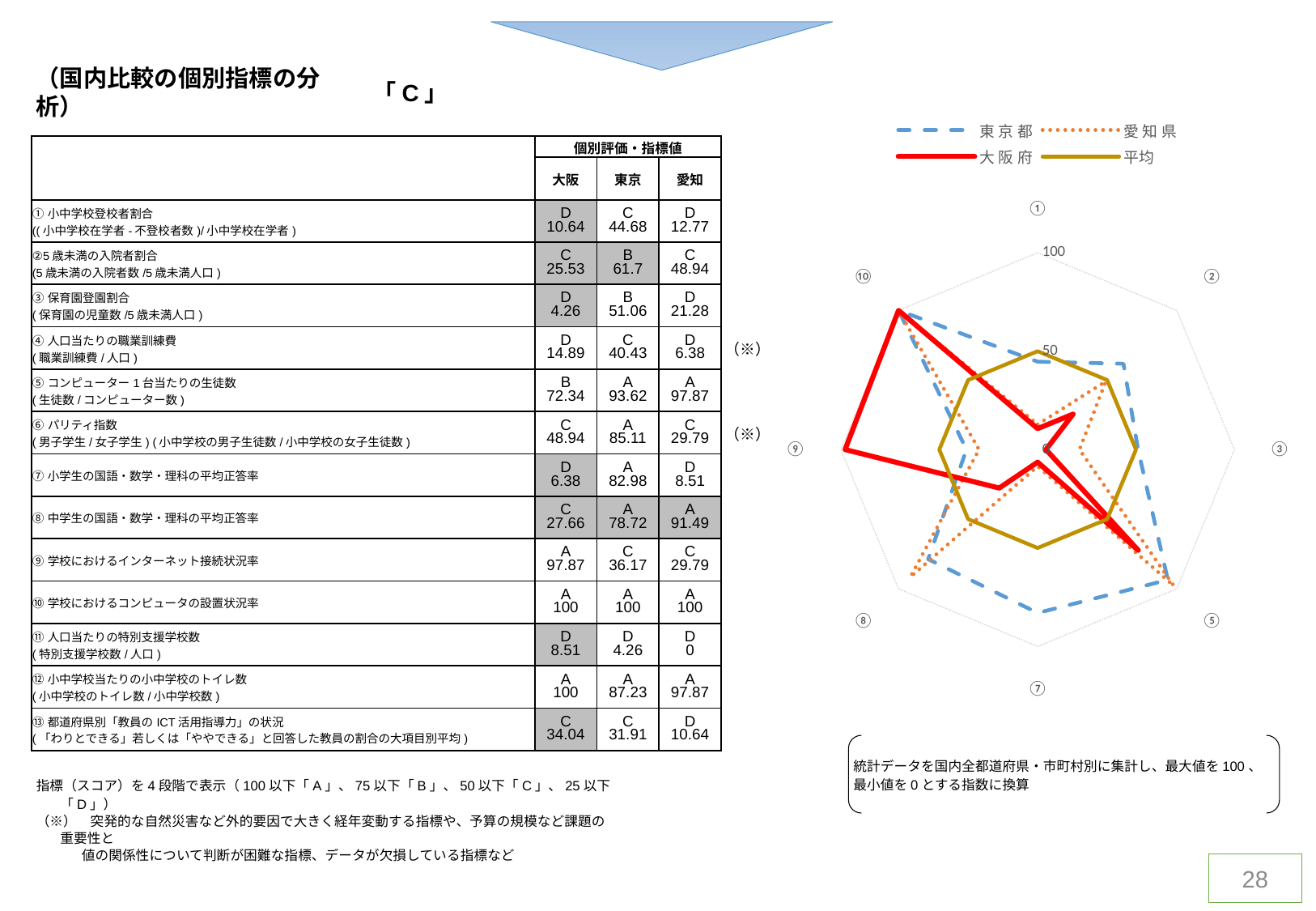

（国内比較の個別指標の分析）
「C」

### Chart

| Category | 東 京 都 | 愛 知 県 | 大 阪 府 | 平均 |
|---|---|---|---|---|
| ① | 44.68 | 12.77 | 10.64 | 50.0 |
| ② | 61.7 | 48.94 | 25.53 | 50.0 |
| ③ | 51.06 | 21.28 | 4.26 | 50.0 |
| ⑤ | 93.62 | 97.87 | 72.34 | 50.0 |
| ⑦ | 82.98 | 8.51 | 6.38 | 50.0 |
| ⑧ | 78.72 | 91.49 | 27.66 | 50.0 |
| ⑨ | 36.17 | 29.79 | 97.87 | 50.0 |
| ⑩ | 100.0 | 100.0 | 100.0 | 50.0 |
|  | 個別評価・指標値 |  |  |  |
| --- | --- | --- | --- | --- |
|  | 大阪 | 東京 | 愛知 |  |
| ①小中学校登校者割合 ((小中学校在学者-不登校者数)/小中学校在学者) | D 10.64 | C 44.68 | D 12.77 |  |
| ②5歳未満の入院者割合 (5歳未満の入院者数/5歳未満人口) | C 25.53 | B 61.7 | C 48.94 |  |
| ③保育園登園割合 (保育園の児童数/5歳未満人口) | D 4.26 | B 51.06 | D 21.28 |  |
| ④人口当たりの職業訓練費 (職業訓練費/人口) | D 14.89 | C 40.43 | D 6.38 | （※） |
| ⑤コンピューター1台当たりの生徒数 (生徒数/コンピューター数) | B 72.34 | A 93.62 | A 97.87 |  |
| ⑥パリティ指数 (男子学生/女子学生) (小中学校の男子生徒数/小中学校の女子生徒数) | C 48.94 | A 85.11 | C 29.79 | （※） |
| ⑦小学生の国語・数学・理科の平均正答率 | D 6.38 | A 82.98 | D 8.51 |  |
| ⑧中学生の国語・数学・理科の平均正答率 | C 27.66 | A 78.72 | A 91.49 |  |
| ⑨学校におけるインターネット接続状況率 | A 97.87 | C 36.17 | C 29.79 |  |
| ⑩学校におけるコンピュータの設置状況率 | A 100 | A 100 | A 100 |  |
| ⑪人口当たりの特別支援学校数 (特別支援学校数/人口) | D 8.51 | D 4.26 | D 0 |  |
| ⑫小中学校当たりの小中学校のトイレ数 (小中学校のトイレ数/小中学校数) | A 100 | A 87.23 | A 97.87 |  |
| ⑬都道府県別「教員のICT活用指導力」の状況 (「わりとできる」若しくは「ややできる」と回答した教員の割合の大項目別平均) | C 34.04 | C 31.91 | D 10.64 |  |

統計データを国内全都道府県・市町村別に集計し、最大値を100、最小値を0とする指数に換算
指標（スコア）を4段階で表示（100以下「A」、75以下「B」、50以下「C」、25以下「D」）
（※）　突発的な自然災害など外的要因で大きく経年変動する指標や、予算の規模など課題の重要性と
　　      値の関係性について判断が困難な指標、データが欠損している指標など
28